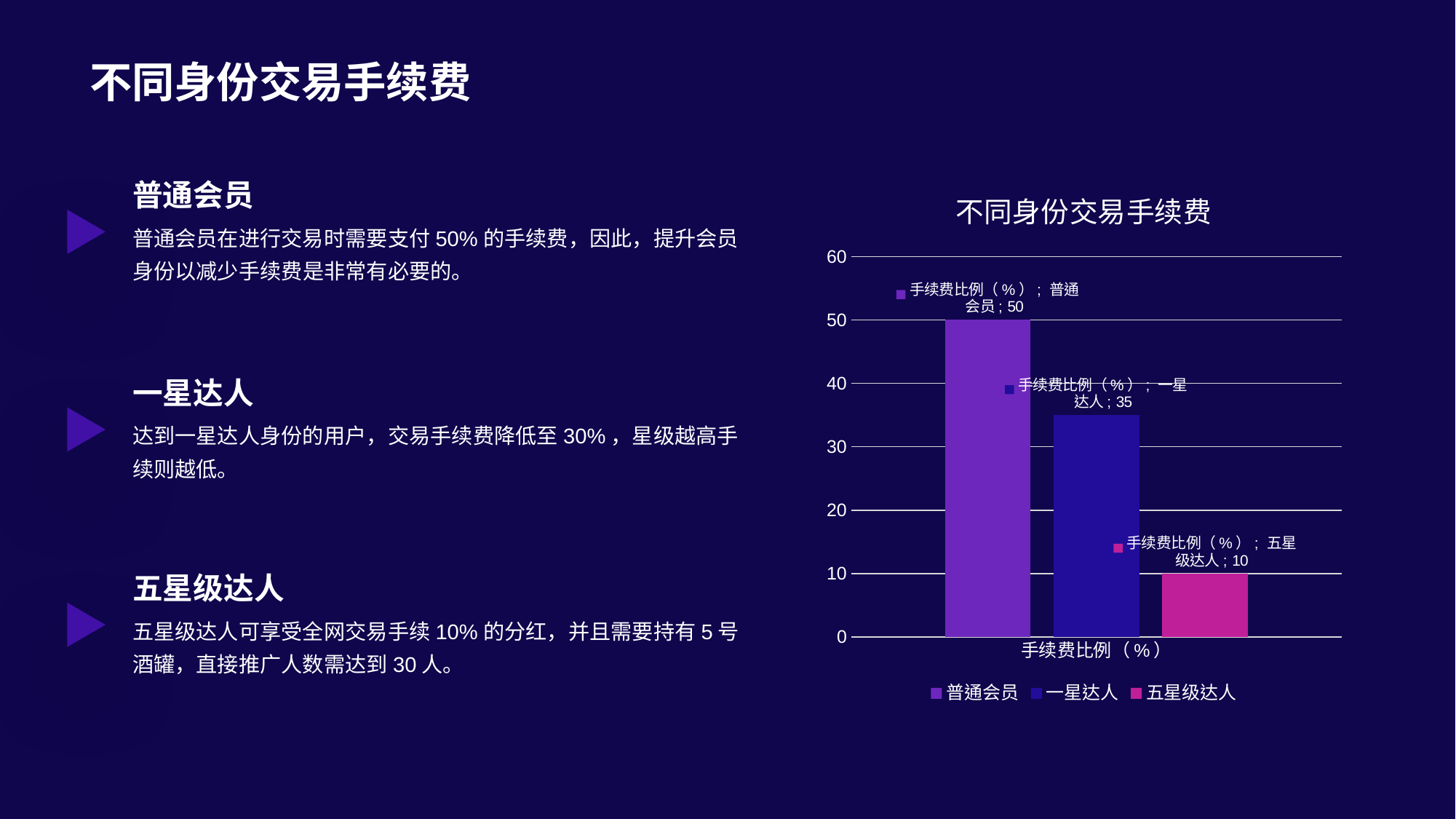

不同身份交易手续费
普通会员
普通会员在进行交易时需要支付50%的手续费，因此，提升会员身份以减少手续费是非常有必要的。

一星达人
达到一星达人身份的用户，交易手续费降低至30%，星级越高手续则越低。

五星级达人
五星级达人可享受全网交易手续10%的分红，并且需要持有5号酒罐，直接推广人数需达到30人。

### Chart: 不同身份交易手续费

| Category | 普通会员 | 一星达人 | 五星级达人 |
|---|---|---|---|
| 手续费比例（%） | 50.0 | 35.0 | 10.0 |